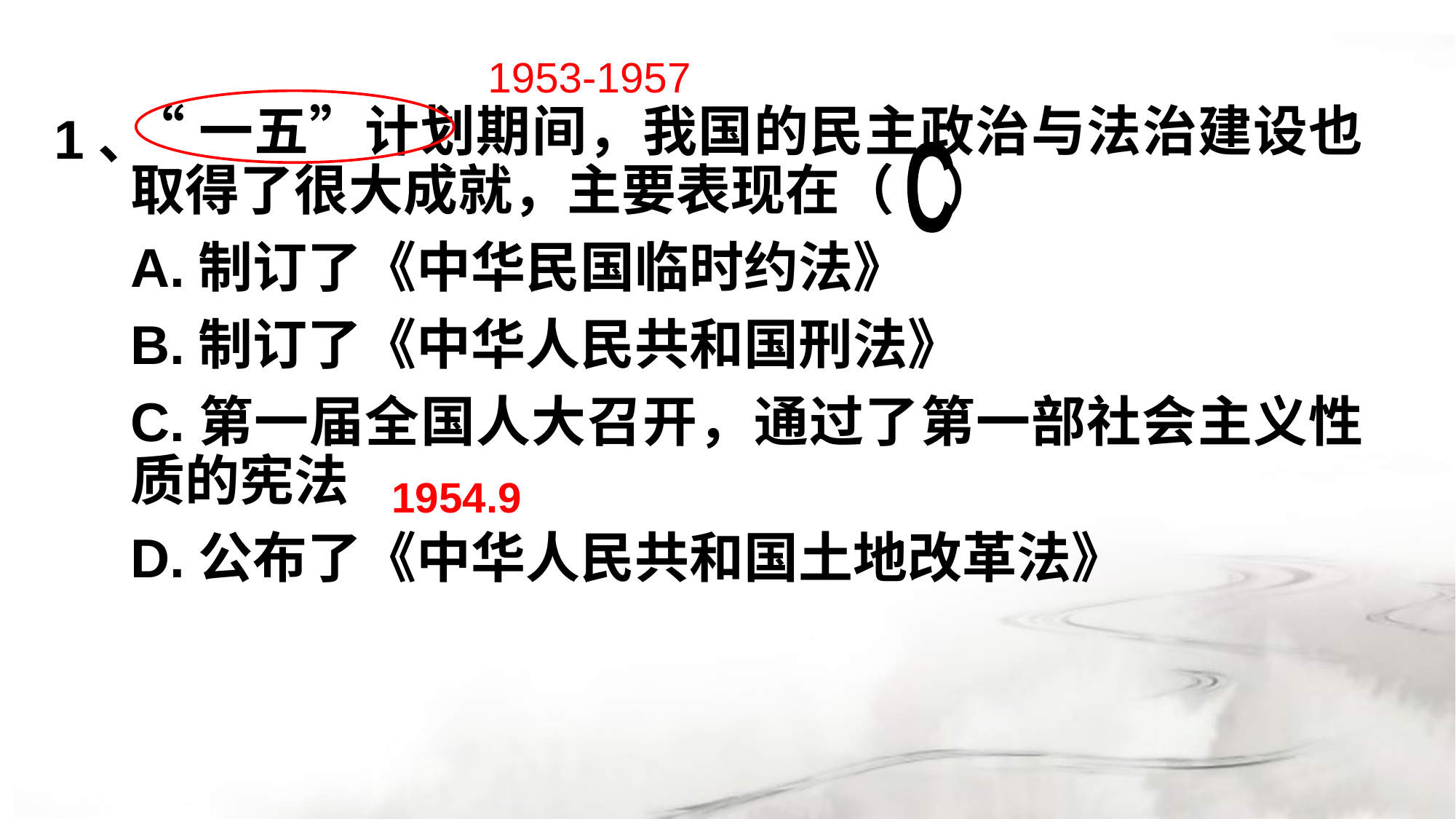

1953-1957

# 1、
“一五”计划期间，我国的民主政治与法治建设也取得了很大成就，主要表现在（    ）
A.制订了《中华民国临时约法》
B.制订了《中华人民共和国刑法》
C.第一届全国人大召开，通过了第一部社会主义性质的宪法
D.公布了《中华人民共和国土地改革法》
C
1954.9